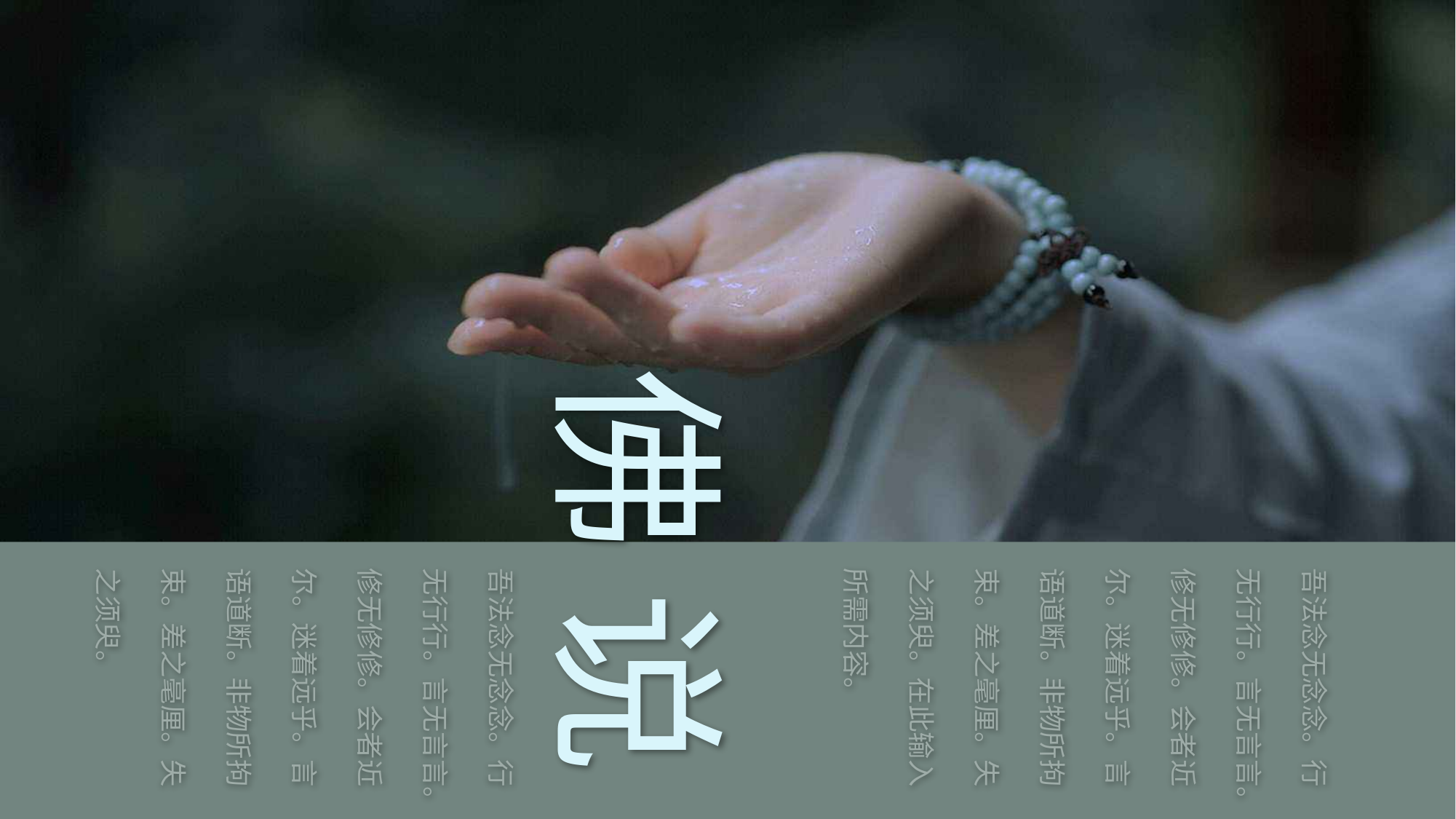

佛 说

吾法念无念念。行无行行。言无言言。修无修修。会者近尔。迷着远乎。言语道断。非物所拘束。差之毫厘。失之须臾。
吾法念无念念。行无行行。言无言言。修无修修。会者近尔。迷着远乎。言语道断。非物所拘束。差之毫厘。失之须臾。在此输入所需内容。